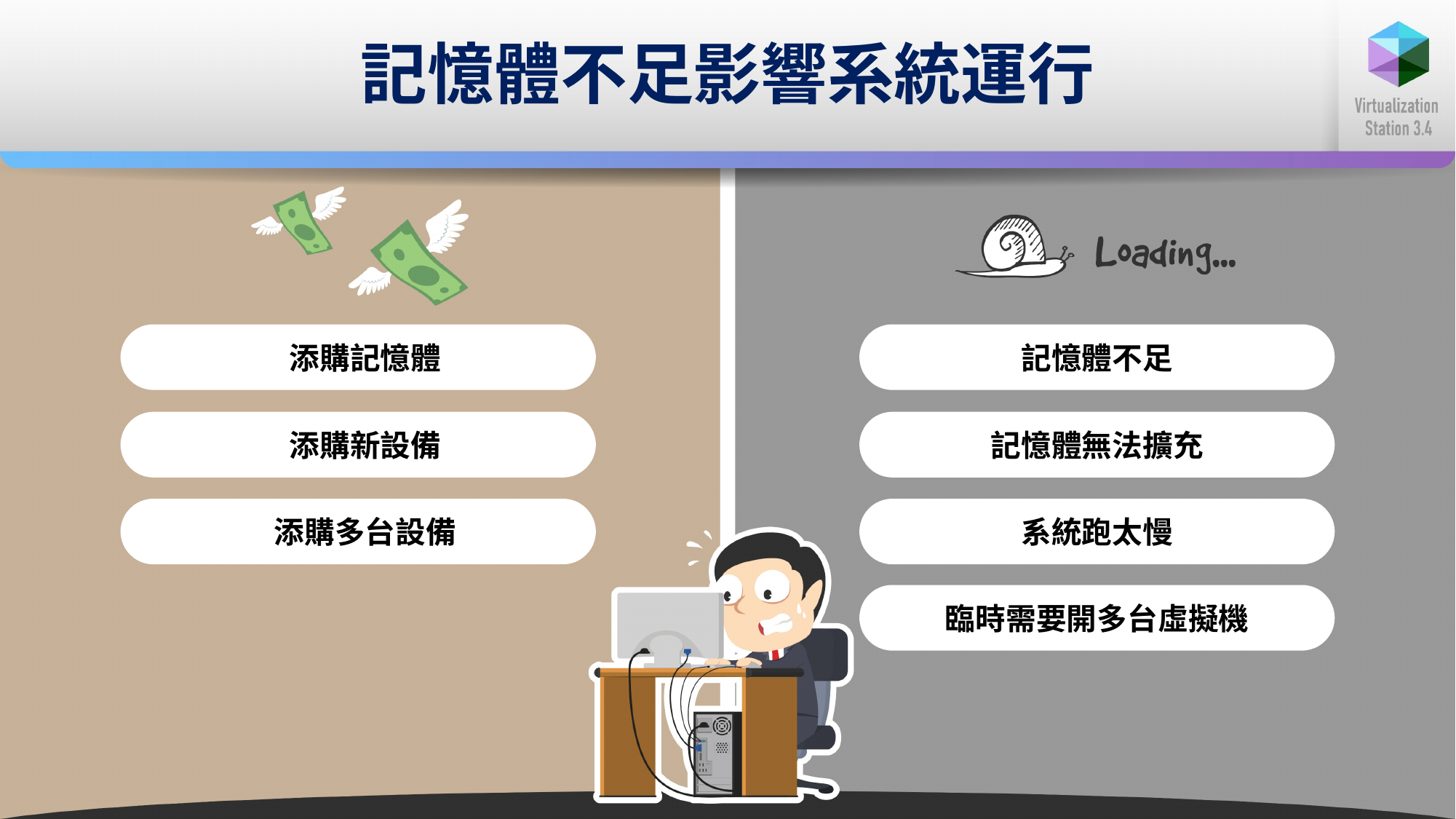

# 記憶體不足影響系統運行
 添購記憶體
記憶體不足
 添購新設備
記憶體無法擴充
 添購多台設備
系統跑太慢
臨時需要開多台虛擬機